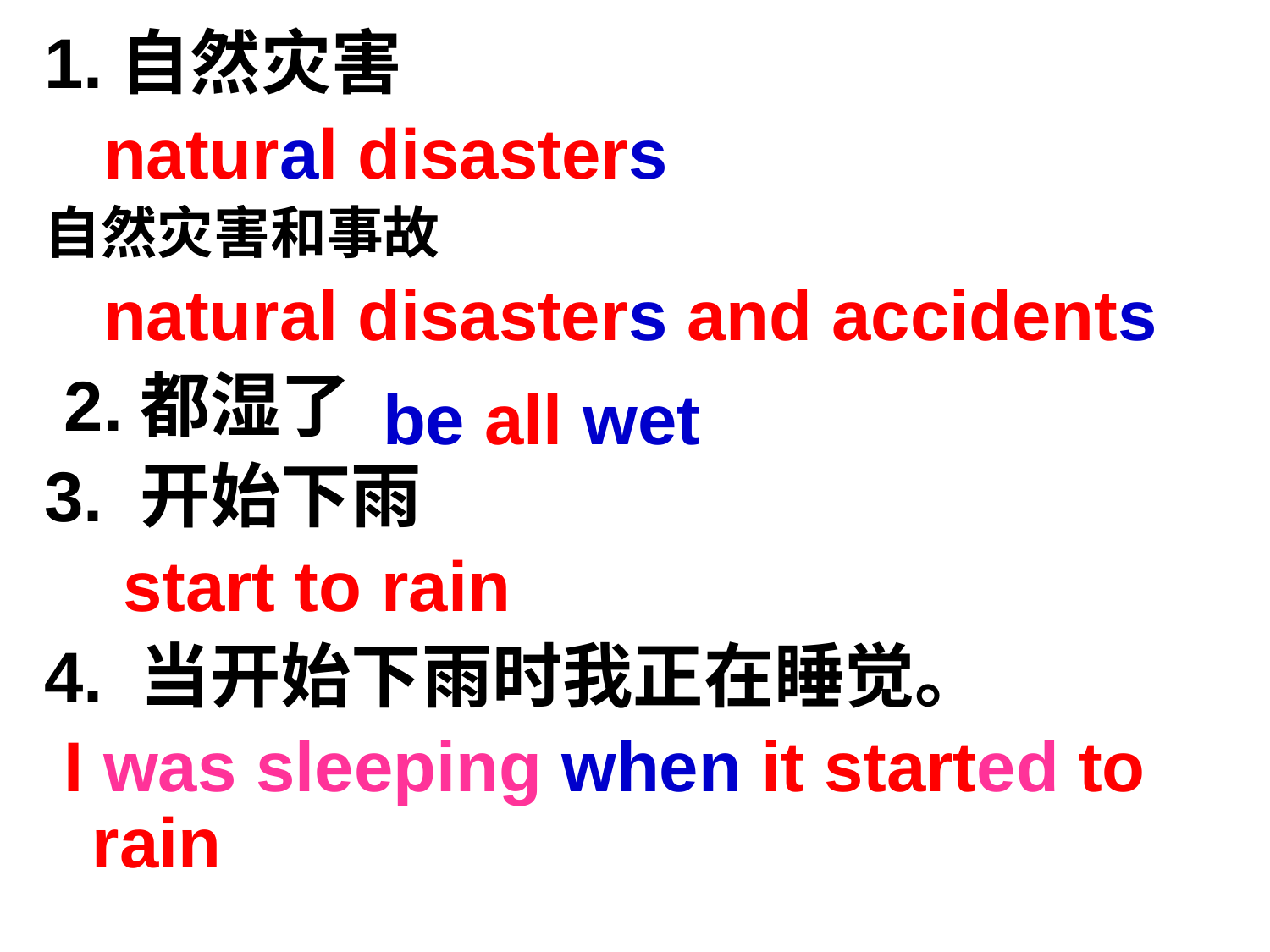

1.自然灾害
   natural disasters
自然灾害和事故
   natural disasters and accidents
 2.都湿了
3. 开始下雨
    start to rain
4. 当开始下雨时我正在睡觉。
 I was sleeping when it started to rain
be all wet